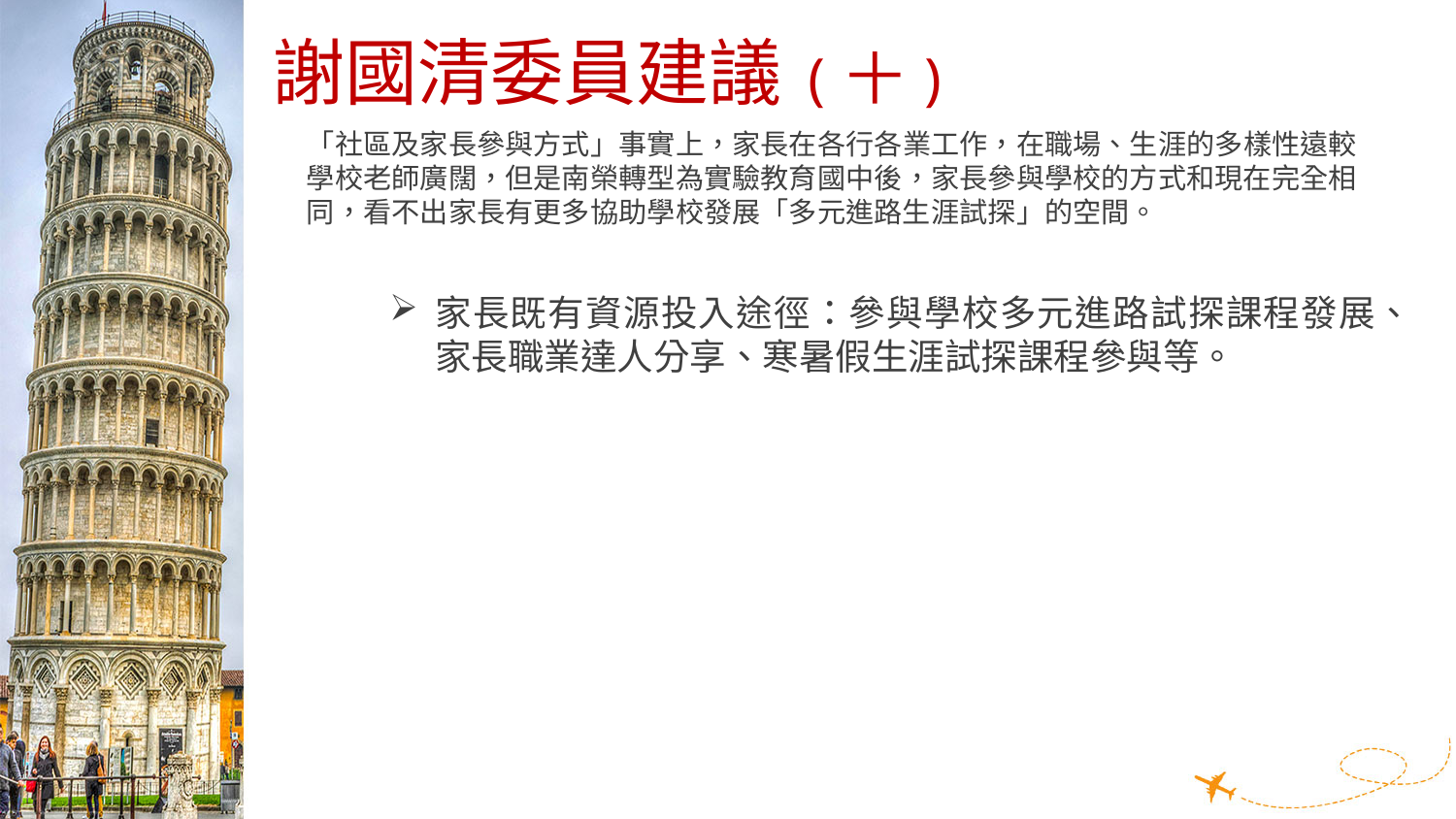

# 謝國清委員建議(十)
「社區及家長參與方式」事實上，家長在各行各業工作，在職場、生涯的多樣性遠較學校老師廣闊，但是南榮轉型為實驗教育國中後，家長參與學校的方式和現在完全相同，看不出家長有更多協助學校發展「多元進路生涯試探」的空間。

家長既有資源投入途徑：參與學校多元進路試探課程發展、家長職業達人分享、寒暑假生涯試探課程參與等。